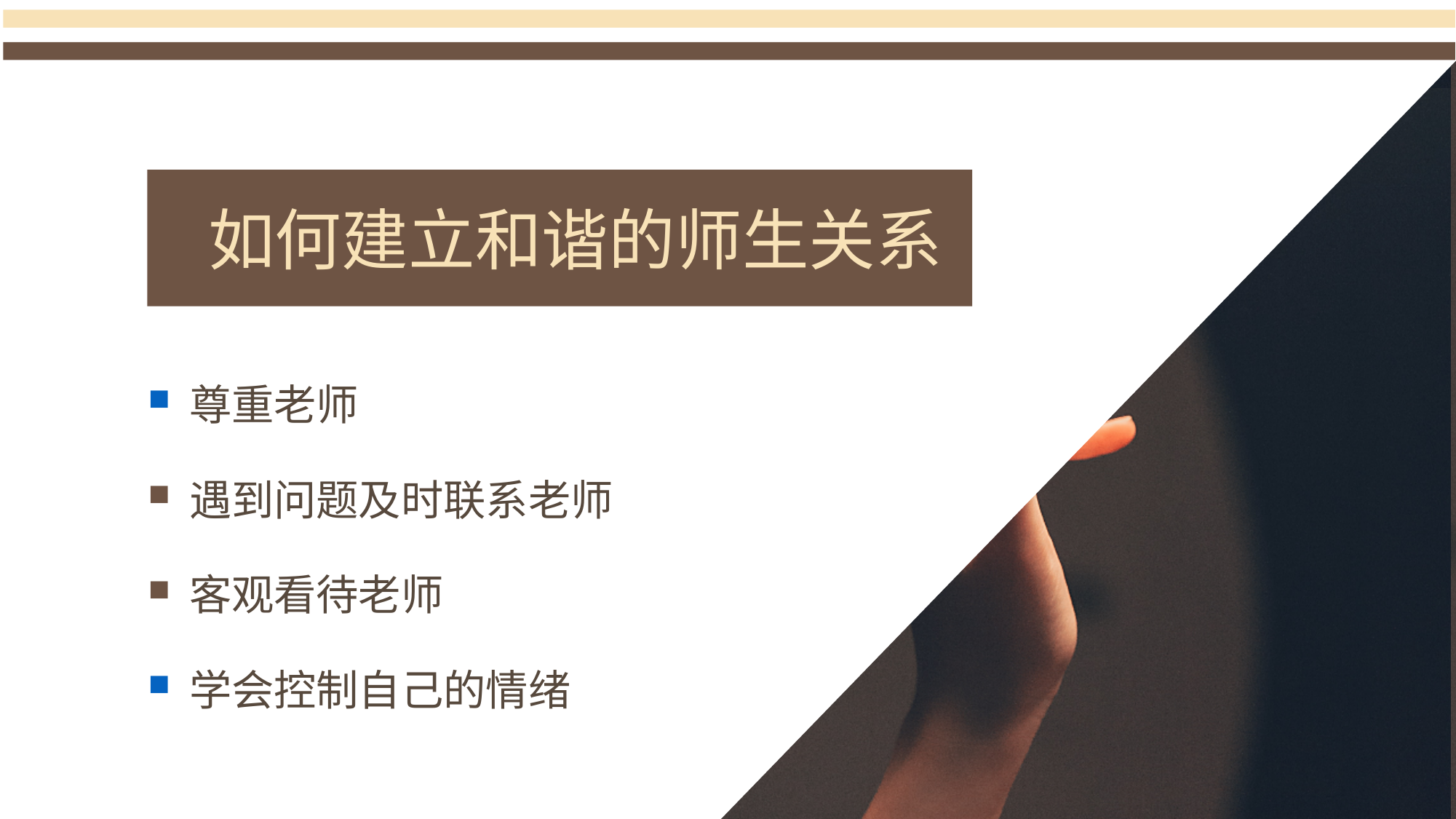

如何建立和谐的师生关系
尊重老师
遇到问题及时联系老师
客观看待老师
学会控制自己的情绪